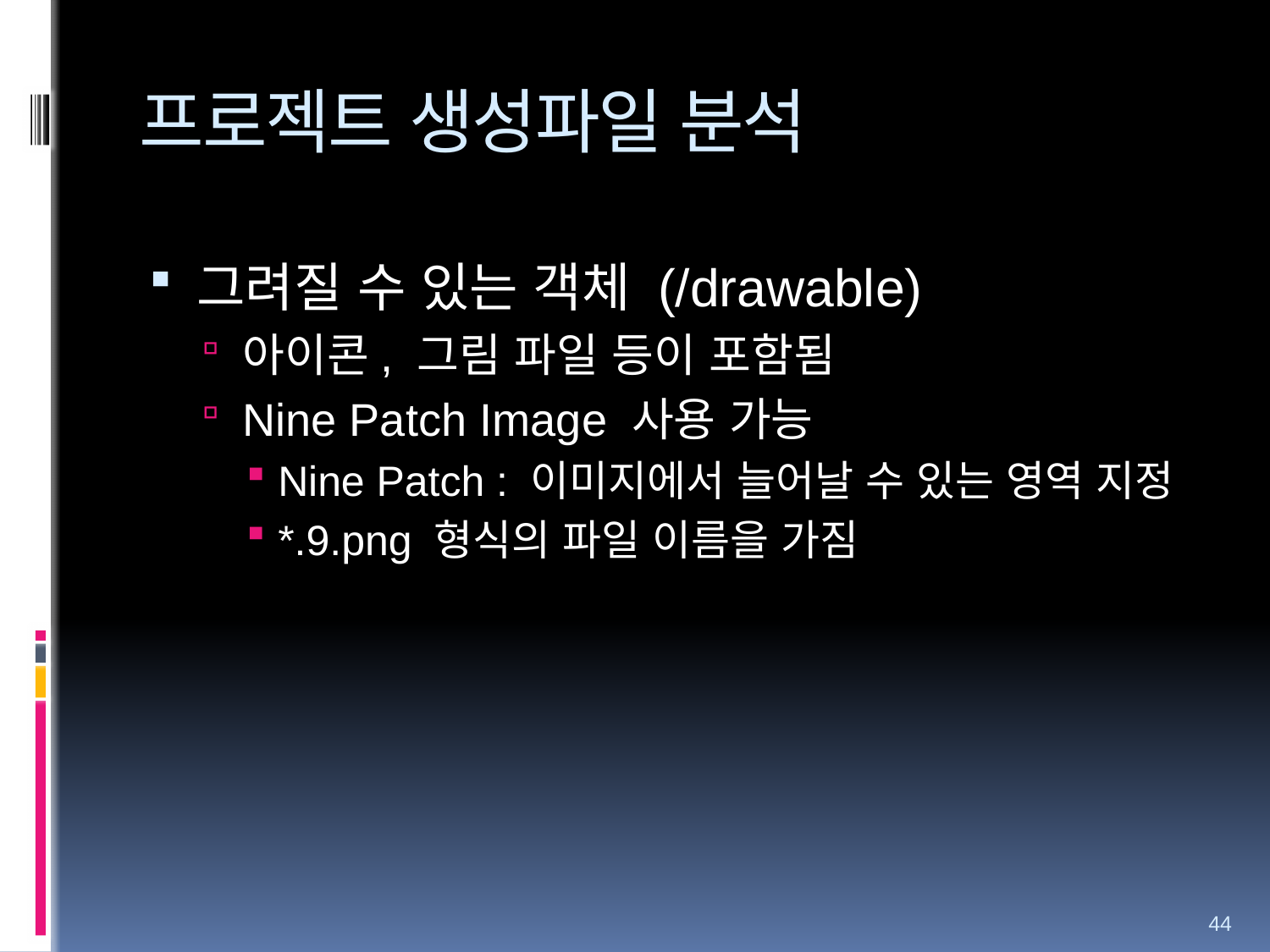

# 프로젝트 생성파일 분석
그려질 수 있는 객체 (/drawable)
아이콘, 그림 파일 등이 포함됨
Nine Patch Image 사용 가능
Nine Patch : 이미지에서 늘어날 수 있는 영역 지정
*.9.png 형식의 파일 이름을 가짐
44